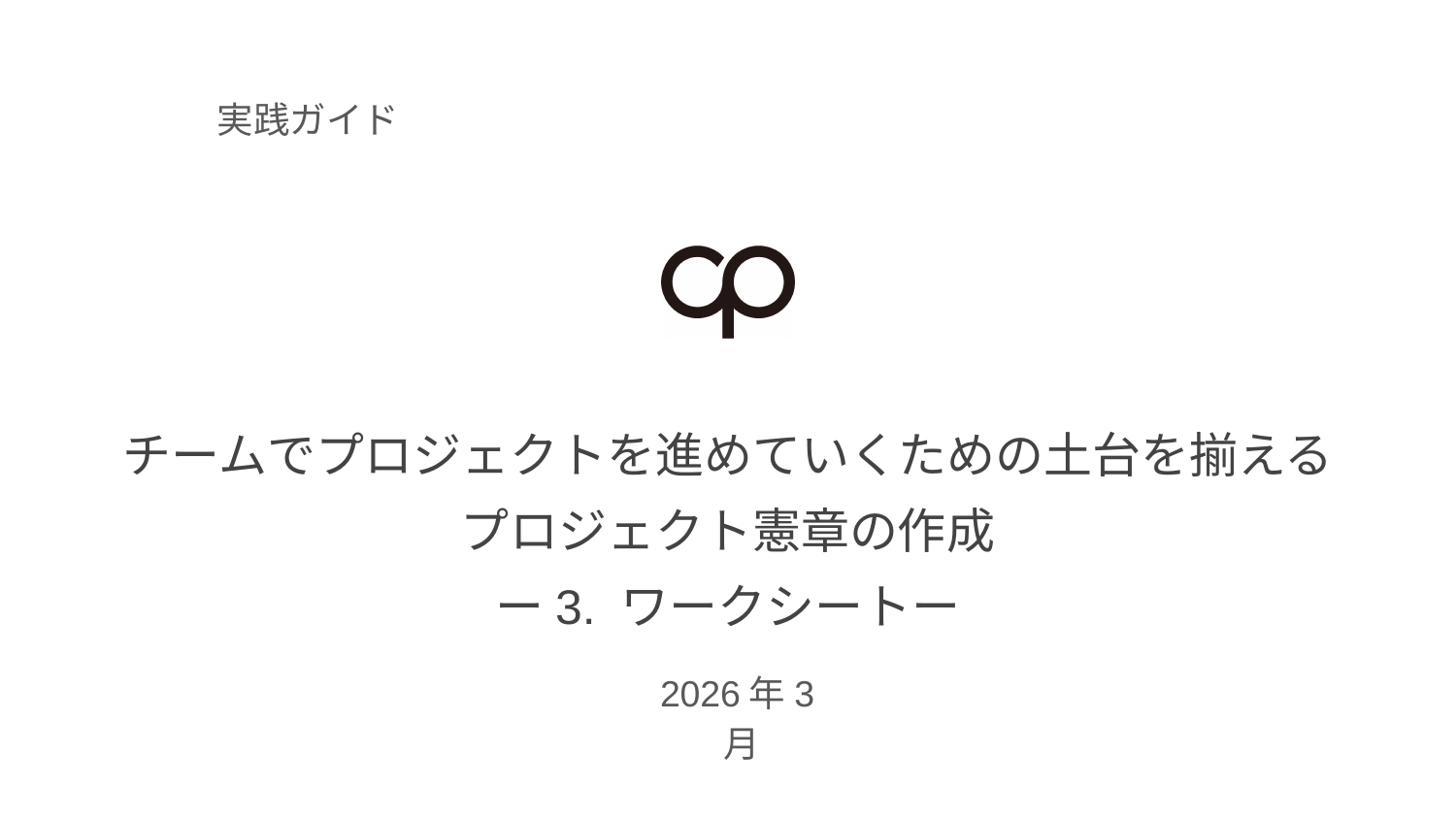

実践ガイド
# チームでプロジェクトを進めていくための土台を揃える
プロジェクト憲章の作成
ー3. ワークシートー
2026年3月